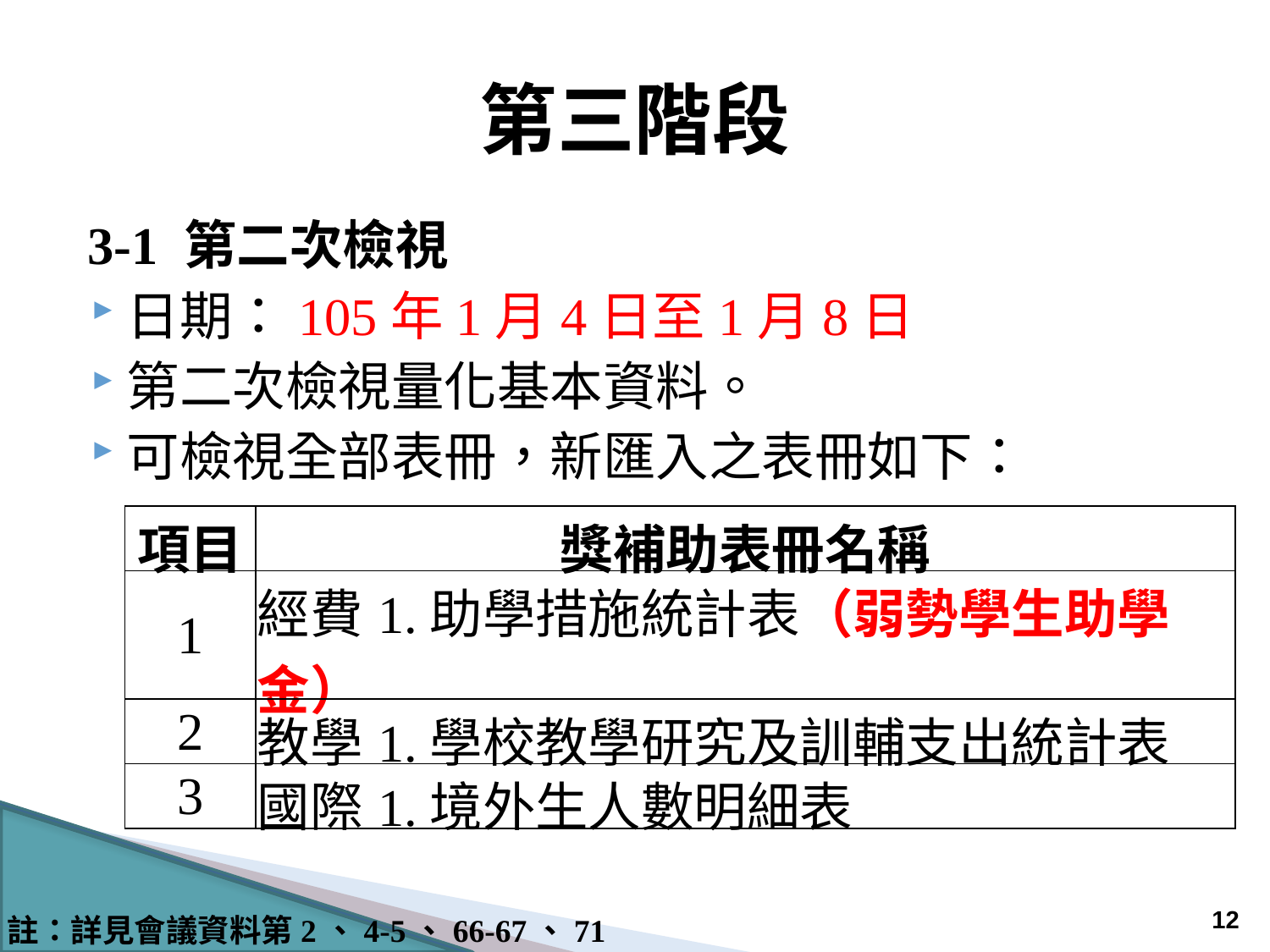

# 第三階段
3-1 第二次檢視
日期：105年1月4日至1月8日
第二次檢視量化基本資料。
可檢視全部表冊，新匯入之表冊如下：

| 項目 | 獎補助表冊名稱 |
| --- | --- |
| 1 | 經費1.助學措施統計表（弱勢學生助學金） |
| 2 | 教學1.學校教學研究及訓輔支出統計表 |
| 3 | 國際1.境外生人數明細表 |
12
註：詳見會議資料第2、4-5、66-67、71頁